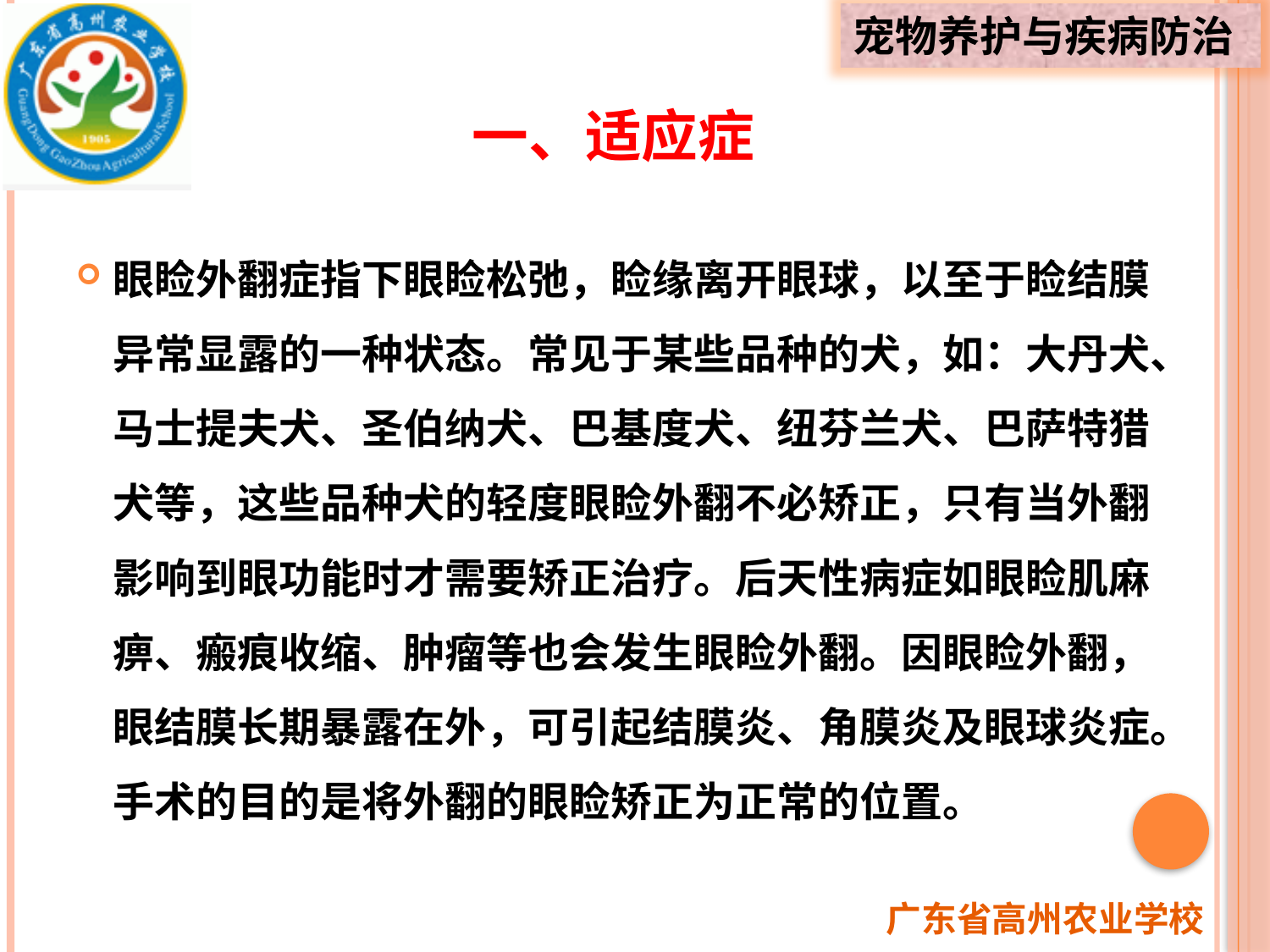

一、适应症
眼睑外翻症指下眼睑松弛，睑缘离开眼球，以至于睑结膜异常显露的一种状态。常见于某些品种的犬，如：大丹犬、马士提夫犬、圣伯纳犬、巴基度犬、纽芬兰犬、巴萨特猎犬等，这些品种犬的轻度眼睑外翻不必矫正，只有当外翻影响到眼功能时才需要矫正治疗。后天性病症如眼睑肌麻痹、瘢痕收缩、肿瘤等也会发生眼睑外翻。因眼睑外翻，眼结膜长期暴露在外，可引起结膜炎、角膜炎及眼球炎症。手术的目的是将外翻的眼睑矫正为正常的位置。